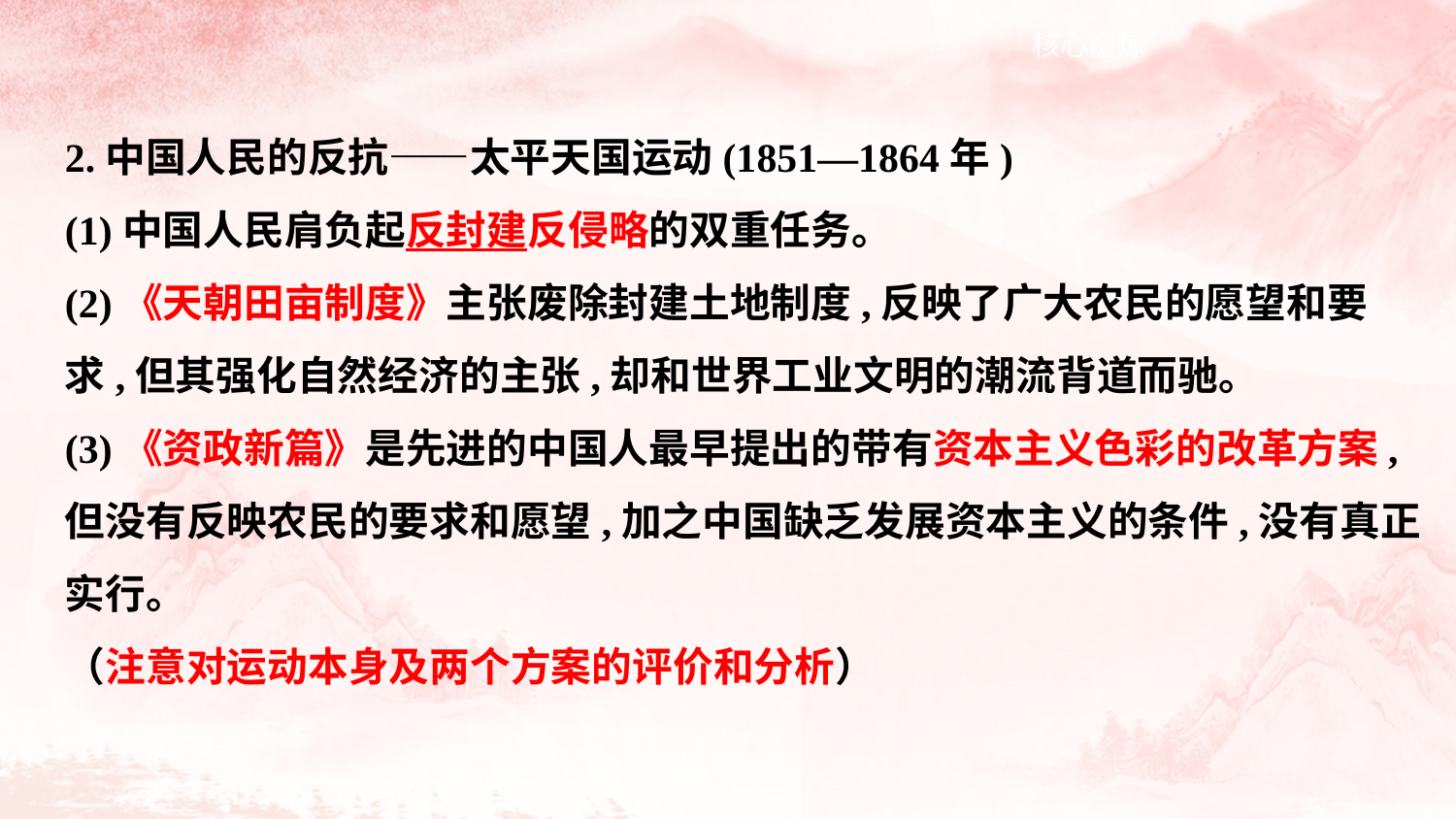

2.中国人民的反抗——太平天国运动(1851—1864年)
(1)中国人民肩负起反封建反侵略的双重任务。
(2)《天朝田亩制度》主张废除封建土地制度,反映了广大农民的愿望和要
求,但其强化自然经济的主张,却和世界工业文明的潮流背道而驰。
(3)《资政新篇》是先进的中国人最早提出的带有资本主义色彩的改革方案,
但没有反映农民的要求和愿望,加之中国缺乏发展资本主义的条件,没有真正
实行。
（注意对运动本身及两个方案的评价和分析）